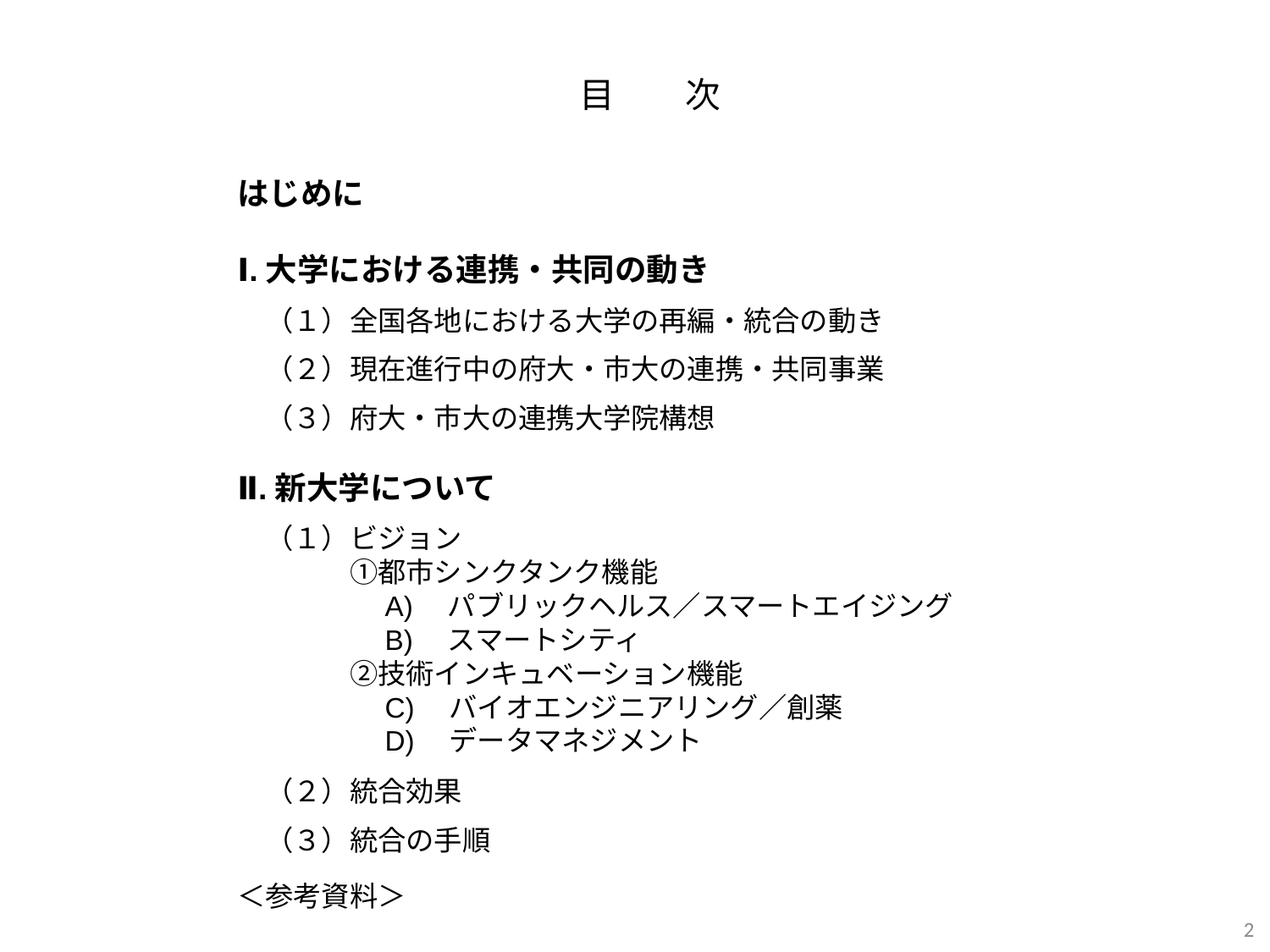

目　　次

はじめに

Ⅰ.大学における連携・共同の動き

　（１）全国各地における大学の再編・統合の動き

　（２）現在進行中の府大・市大の連携・共同事業

　（３）府大・市大の連携大学院構想

Ⅱ.新大学について

　（１）ビジョン
　　　　①都市シンクタンク機能
　　　　　A)　パブリックヘルス／スマートエイジング
　　　　　B)　スマートシティ
　　　　②技術インキュベーション機能
　　　　　C)　バイオエンジニアリング／創薬
　　　　　D)　データマネジメント

　（２）統合効果

　（３）統合の手順

＜参考資料＞
2